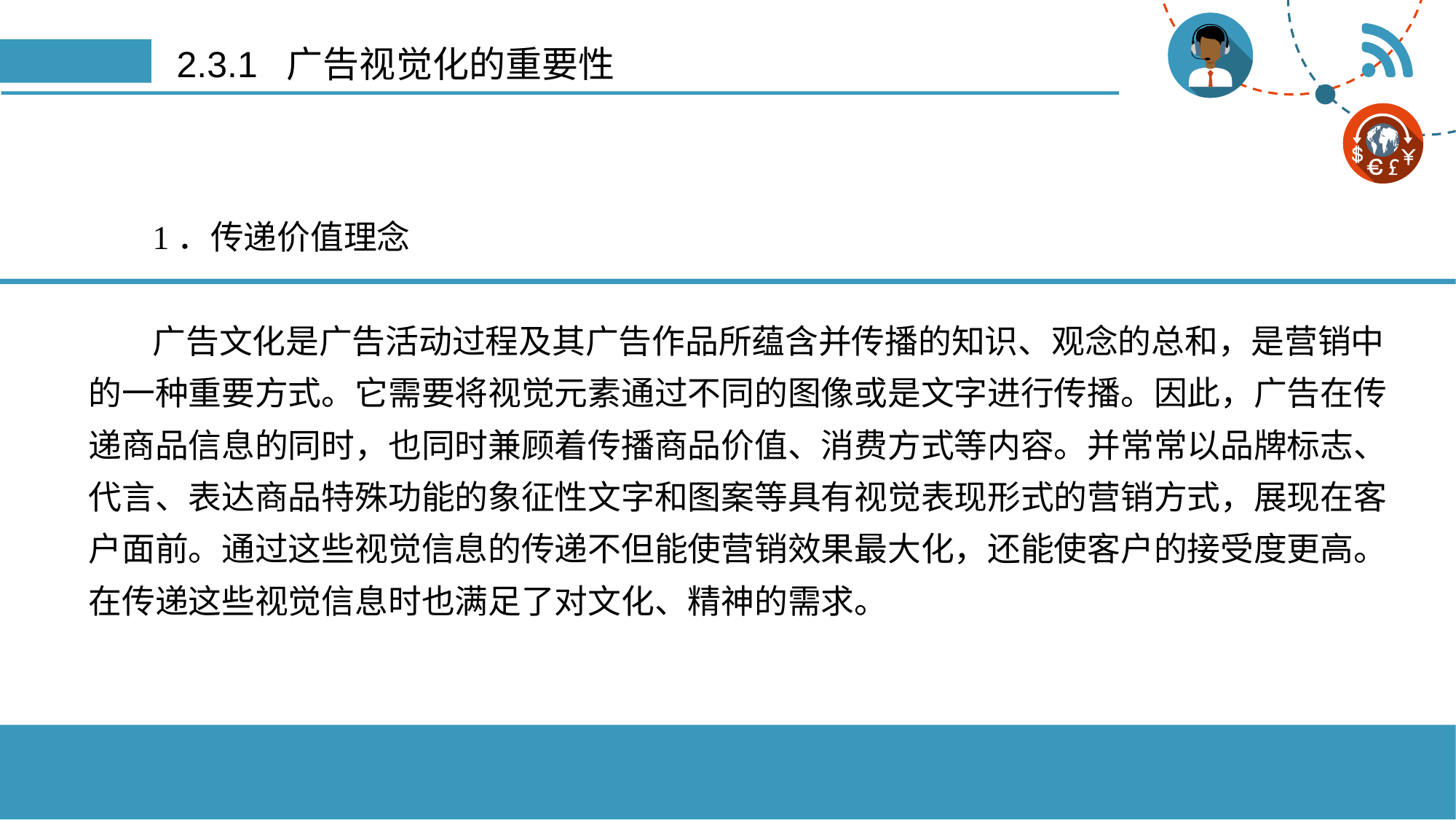

# 2.3.1  广告视觉化的重要性
1．传递价值理念

广告文化是广告活动过程及其广告作品所蕴含并传播的知识、观念的总和，是营销中的一种重要方式。它需要将视觉元素通过不同的图像或是文字进行传播。因此，广告在传递商品信息的同时，也同时兼顾着传播商品价值、消费方式等内容。并常常以品牌标志、代言、表达商品特殊功能的象征性文字和图案等具有视觉表现形式的营销方式，展现在客户面前。通过这些视觉信息的传递不但能使营销效果最大化，还能使客户的接受度更高。在传递这些视觉信息时也满足了对文化、精神的需求。